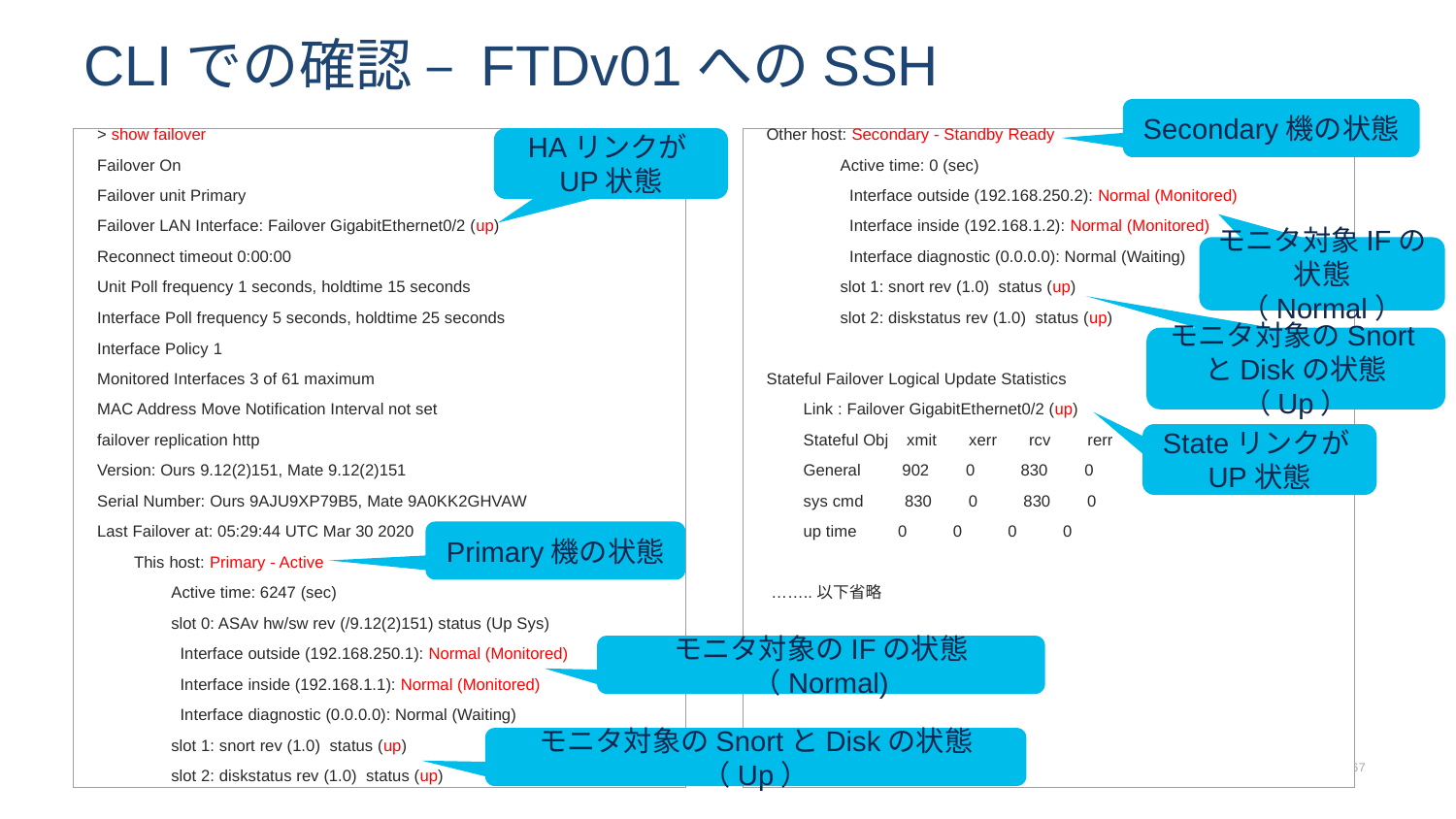

# CLIでの確認 – FTDv01へのSSH
Secondary機の状態
> show failover
Failover On
Failover unit Primary
Failover LAN Interface: Failover GigabitEthernet0/2 (up)
Reconnect timeout 0:00:00
Unit Poll frequency 1 seconds, holdtime 15 seconds
Interface Poll frequency 5 seconds, holdtime 25 seconds
Interface Policy 1
Monitored Interfaces 3 of 61 maximum
MAC Address Move Notification Interval not set
failover replication http
Version: Ours 9.12(2)151, Mate 9.12(2)151
Serial Number: Ours 9AJU9XP79B5, Mate 9A0KK2GHVAW
Last Failover at: 05:29:44 UTC Mar 30 2020
        This host: Primary - Active
                Active time: 6247 (sec)
                slot 0: ASAv hw/sw rev (/9.12(2)151) status (Up Sys)
                  Interface outside (192.168.250.1): Normal (Monitored)
                  Interface inside (192.168.1.1): Normal (Monitored)
                  Interface diagnostic (0.0.0.0): Normal (Waiting)
                slot 1: snort rev (1.0)  status (up)
                slot 2: diskstatus rev (1.0)  status (up)

HAリンクがUP状態
Other host: Secondary - Standby Ready
                Active time: 0 (sec)
                  Interface outside (192.168.250.2): Normal (Monitored)
                  Interface inside (192.168.1.2): Normal (Monitored)
                  Interface diagnostic (0.0.0.0): Normal (Waiting)
                slot 1: snort rev (1.0)  status (up)
                slot 2: diskstatus rev (1.0)  status (up)

Stateful Failover Logical Update Statistics
        Link : Failover GigabitEthernet0/2 (up)
        Stateful Obj    xmit       xerr       rcv        rerr
        General         902        0          830        0
        sys cmd         830        0          830        0
        up time         0          0          0          0

 ……..以下省略
モニタ対象IFの状態（Normal）
モニタ対象のSnortとDiskの状態（Up）
StateリンクがUP状態
Primary機の状態
モニタ対象のIFの状態（Normal)
モニタ対象のSnortとDiskの状態（Up）